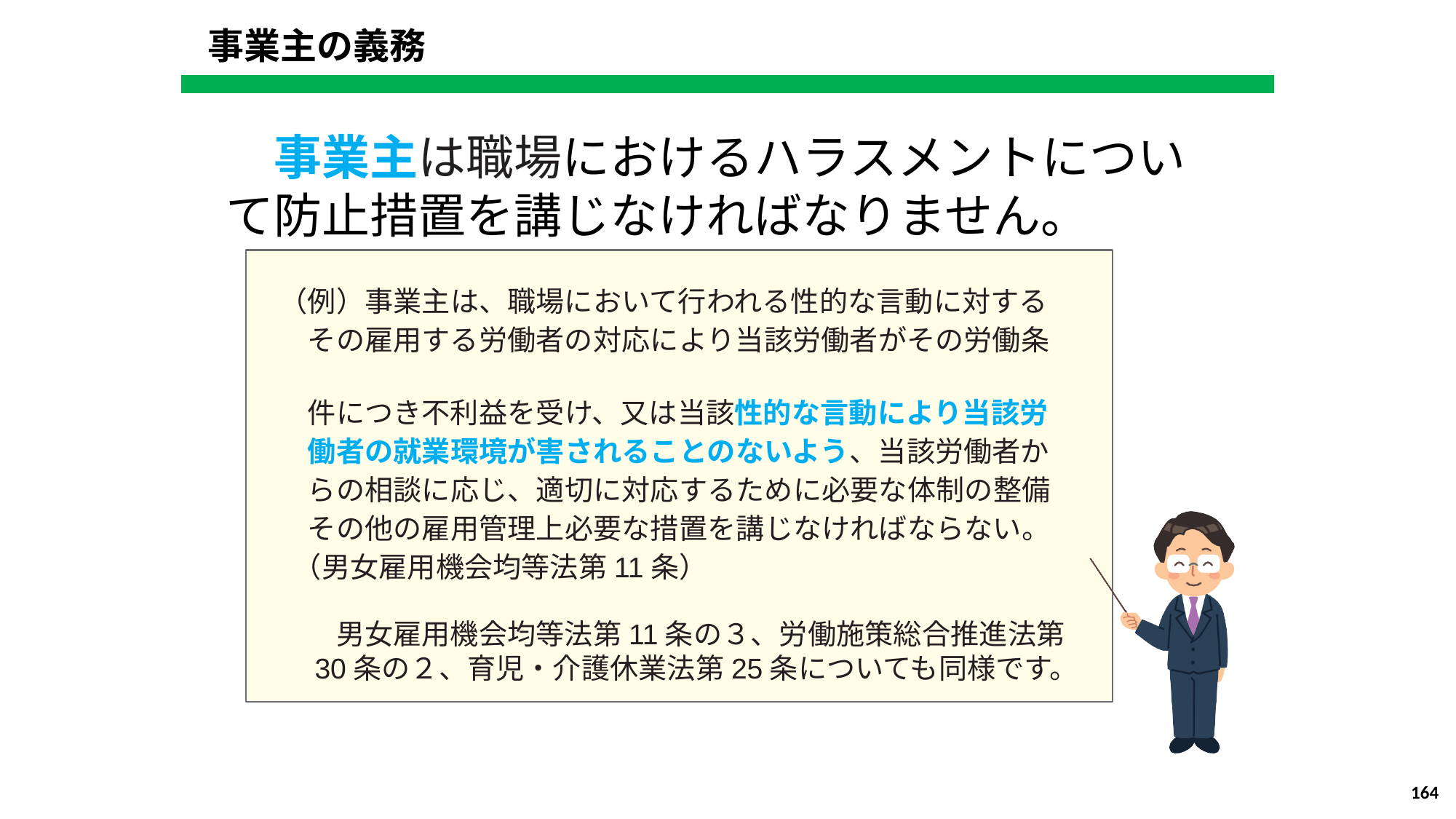

事業主の義務

　事業主は職場におけるハラスメントについて防止措置を講じなければなりません。

（例）事業主は、職場において行われる性的な言動に対する
　その雇用する労働者の対応により当該労働者がその労働条
　件につき不利益を受け、又は当該性的な言動により当該労
　働者の就業環境が害されることのないよう、当該労働者か
　らの相談に応じ、適切に対応するために必要な体制の整備
　その他の雇用管理上必要な措置を講じなければならない。
　（男女雇用機会均等法第11条）
　　男女雇用機会均等法第11条の３、労働施策総合推進法第
　30条の２、育児・介護休業法第25条についても同様です。

164